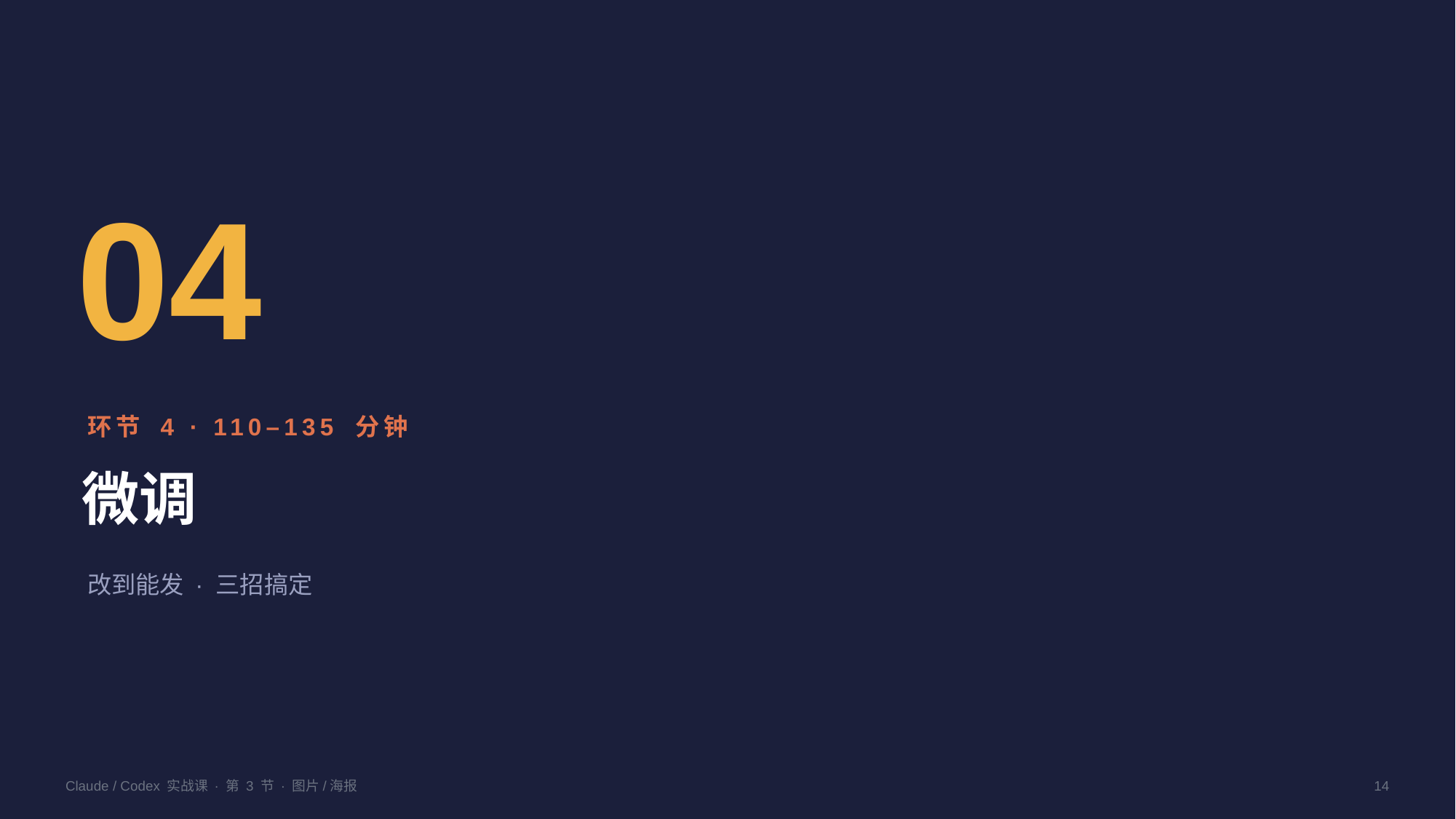

04
环节 4 · 110–135 分钟
微调
改到能发 · 三招搞定
Claude / Codex 实战课 · 第 3 节 · 图片/海报
14